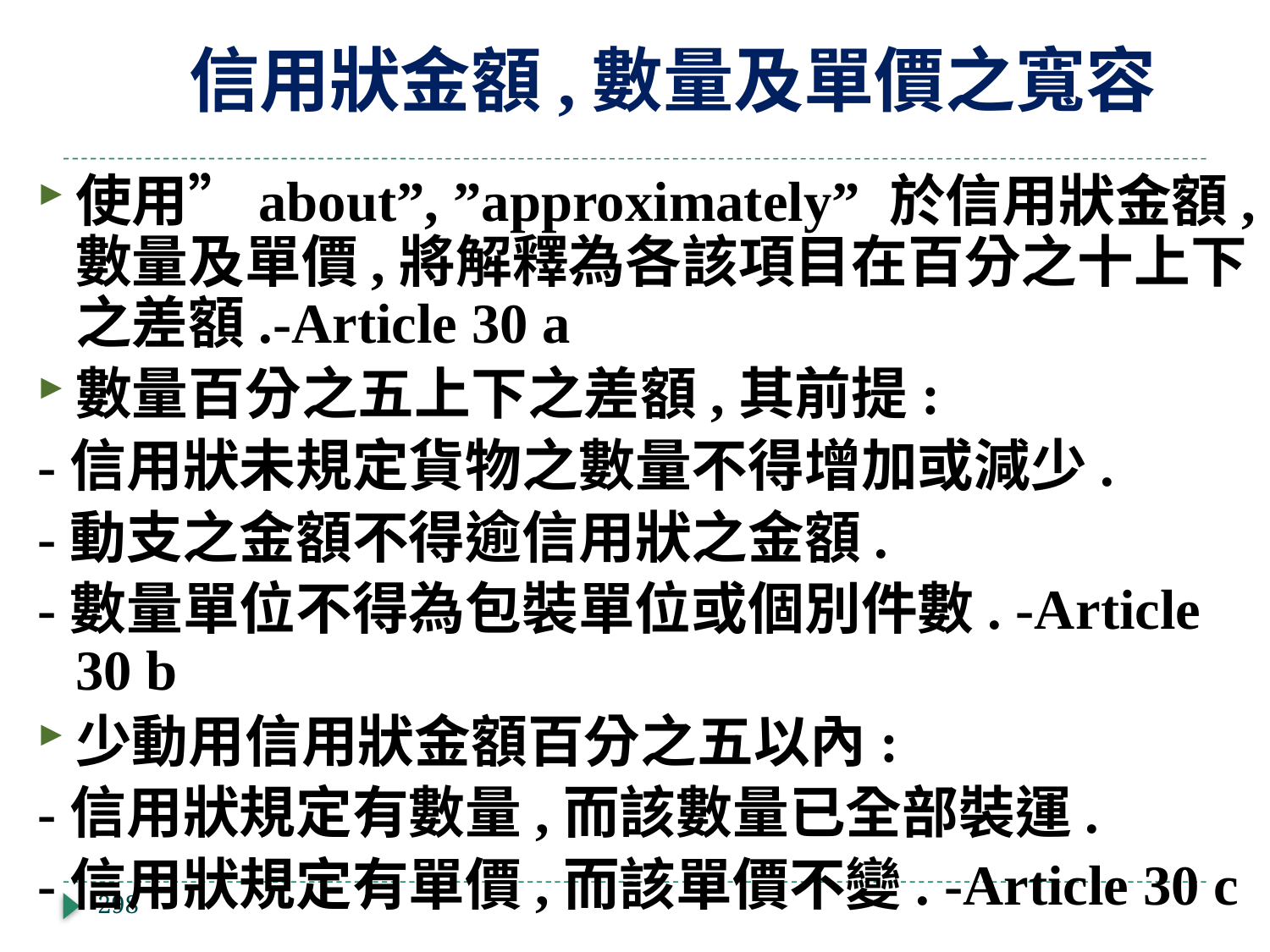

# 信用狀金額,數量及單價之寬容
使用”about”, ”approximately” 於信用狀金額,數量及單價,將解釋為各該項目在百分之十上下之差額.-Article 30 a
數量百分之五上下之差額,其前提:
-信用狀未規定貨物之數量不得增加或減少.
-動支之金額不得逾信用狀之金額.
-數量單位不得為包裝單位或個別件數. -Article 30 b
少動用信用狀金額百分之五以內:
-信用狀規定有數量,而該數量已全部裝運.
-信用狀規定有單價,而該單價不變. -Article 30 c
298